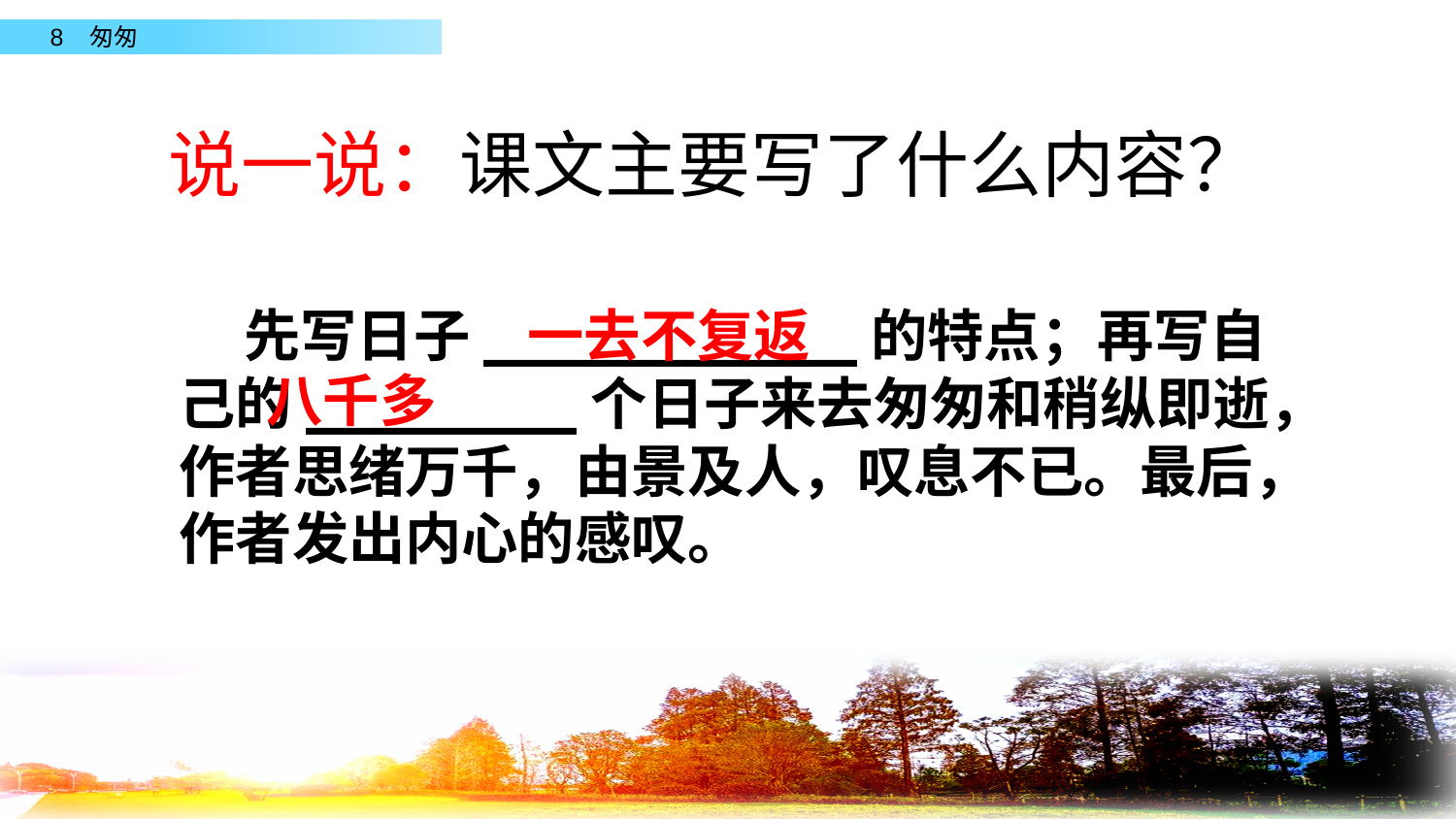

说一说：课文主要写了什么内容？
    先写日子___________的特点；再写自己的________个日子来去匆匆和稍纵即逝，作者思绪万千，由景及人，叹息不已。最后，作者发出内心的感叹。
一去不复返
八千多